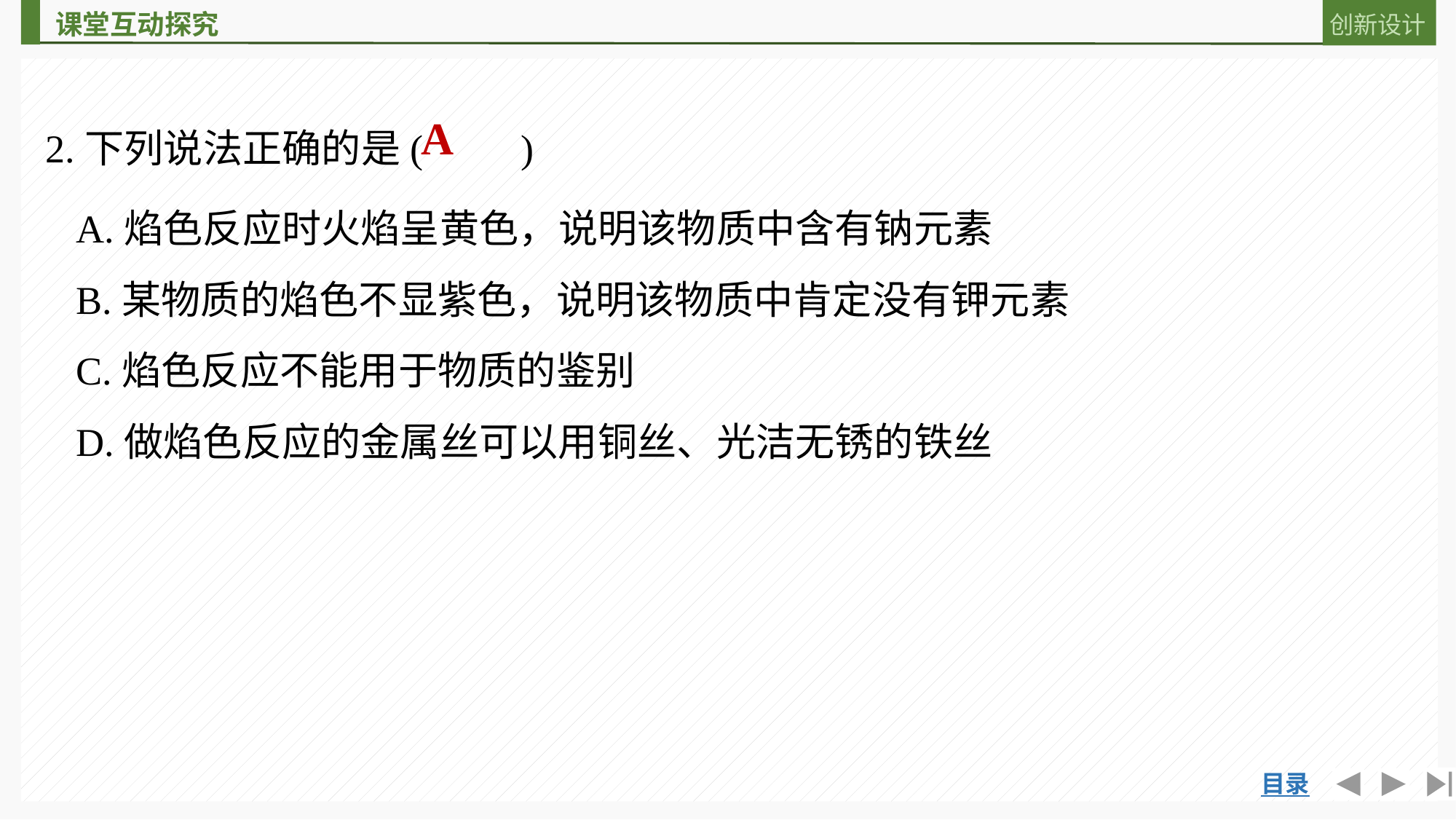

2.下列说法正确的是(　　)
A
A.焰色反应时火焰呈黄色，说明该物质中含有钠元素
B.某物质的焰色不显紫色，说明该物质中肯定没有钾元素
C.焰色反应不能用于物质的鉴别
D.做焰色反应的金属丝可以用铜丝、光洁无锈的铁丝